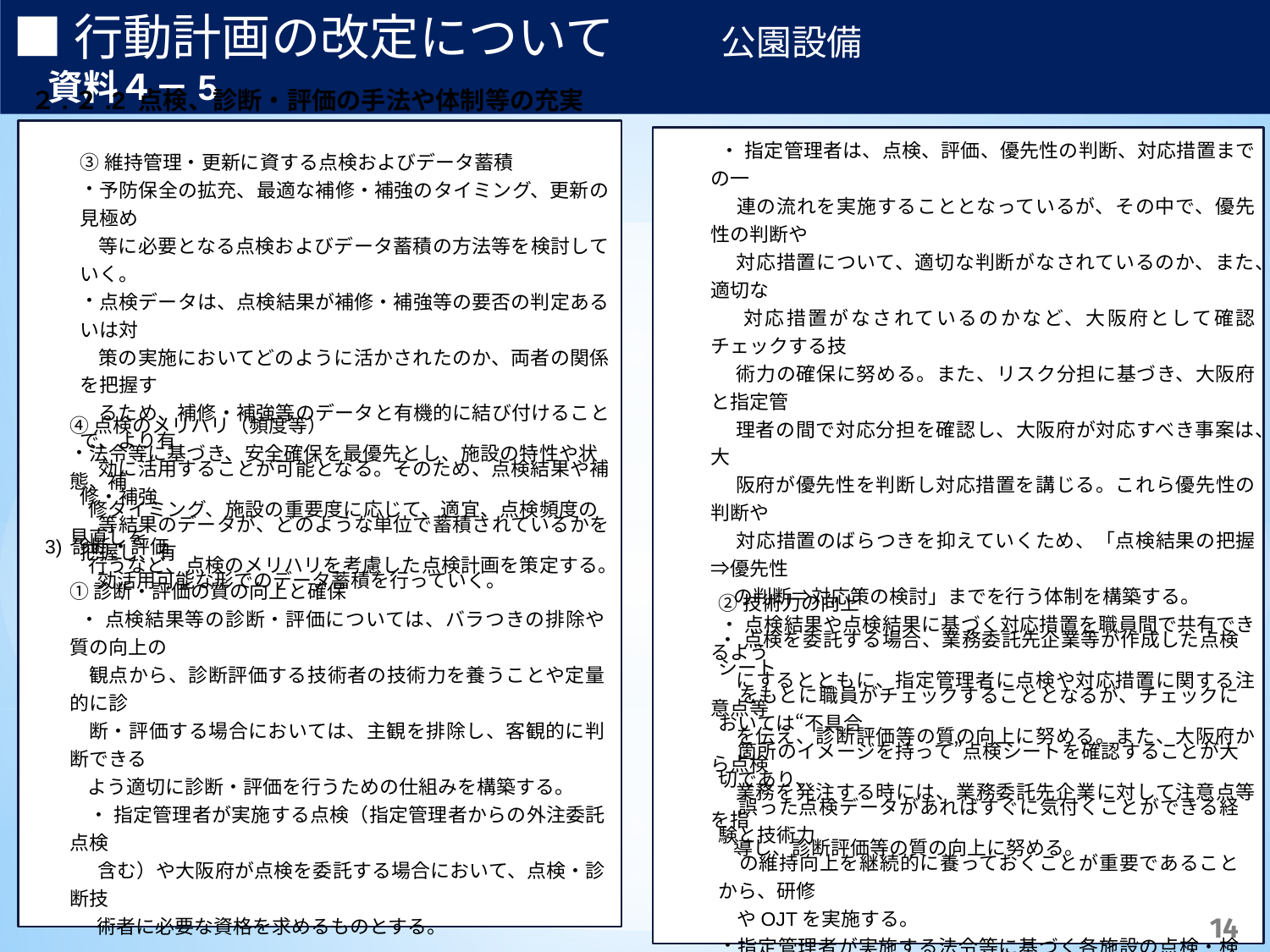

■行動計画の改定について　　　公園設備　　　　　　　　　　　　資料４－5
２.２.2 点検、診断・評価の手法や体制等の充実
【補足】	体制は主に行っている実施主体を記載しており、これによらない場合もある。
※1	日常点検の頻度は当該路線により異なり、交通量2万台/日以上の路線では週2回、それ以外では週1回の頻度で実施。
※2	臨時的に行う緊急点検等は必要に応じて随意実施。

 ・ 指定管理者は、点検、評価、優先性の判断、対応措置までの一
    連の流れを実施することとなっているが、その中で、優先性の判断や
    対応措置について、適切な判断がなされているのか、また、適切な
    対応措置がなされているのかなど、大阪府として確認チェックする技
    術力の確保に努める。また、リスク分担に基づき、大阪府と指定管
    理者の間で対応分担を確認し、大阪府が対応すべき事案は、大
    阪府が優先性を判断し対応措置を講じる。これら優先性の判断や
    対応措置のばらつきを抑えていくため、「点検結果の把握⇒優先性
    の判断⇒対応策の検討」までを行う体制を構築する。
 ・ 点検結果や点検結果に基づく対応措置を職員間で共有できるよう
    にするとともに、指定管理者に点検や対応措置に関する注意点等
    を伝え、診断評価等の質の向上に努める。また、大阪府から点検
    業務を発注する時には、業務委託先企業に対して注意点等を指
    導し、診断評価等の質の向上に努める。
【補足】	体制は主に行っている実施主体を記載しており、これによらない場合もある。
※1	日常点検の頻度は当該路線により異なり、交通量2万台/日以上の路線では週2回、それ以外では週1回の頻度で実施。
※2	臨時的に行う緊急点検等は必要に応じて随意実施。

③維持管理・更新に資する点検およびデータ蓄積
予防保全の拡充、最適な補修・補強のタイミング、更新の見極め
   等に必要となる点検およびデータ蓄積の方法等を検討していく。
点検データは、点検結果が補修・補強等の要否の判定あるいは対
   策の実施においてどのように活かされたのか、両者の関係を把握す
   るため、補修・補強等のデータと有機的に結び付けることで、より有
   効に活用することが可能となる。そのため、点検結果や補修・補強
   等結果のデータが、どのような単位で蓄積されているかを把握し、有
   効活用可能な形でのデータ蓄積を行っていく。
④点検のメリハリ（頻度等）
法令等に基づき、安全確保を最優先とし、施設の特性や状態、補
   修タイミング、施設の重要度に応じて、適宜、点検頻度の見直しを
   行うなど、点検のメリハリを考慮した点検計画を策定する。
3) 診断・評価
①診断・評価の質の向上と確保
 ・ 点検結果等の診断・評価については、バラつきの排除や質の向上の
   観点から、診断評価する技術者の技術力を養うことや定量的に診
   断・評価する場合においては、主観を排除し、客観的に判断できる
   よう適切に診断・評価を行うための仕組みを構築する。
　・ 指定管理者が実施する点検（指定管理者からの外注委託点検
     含む）や大阪府が点検を委託する場合において、点検・診断技
     術者に必要な資格を求めるものとする。

②技術力の向上
・ 点検を委託する場合、業務委託先企業等が作成した点検シート
   をもとに職員がチェックすることとなるが、チェックにおいては“不具合
   箇所のイメージを持って”点検シートを確認することが大切であり、
   誤った点検データがあればすぐに気付くことができる経験と技術力
   の維持向上を継続的に養っておくことが重要であることから、研修
   やOJTを実施する。
指定管理者が実施する法令等に基づく各施設の点検・検査の結
   果について、誤った点検データはないか、経過観察ではなく何らか
   の対応が必要な点検結果が含まれていないかなど、内容を確認し
   て適切に維持管理に反映させていくため、職員の技術力向上に
   努める。
14